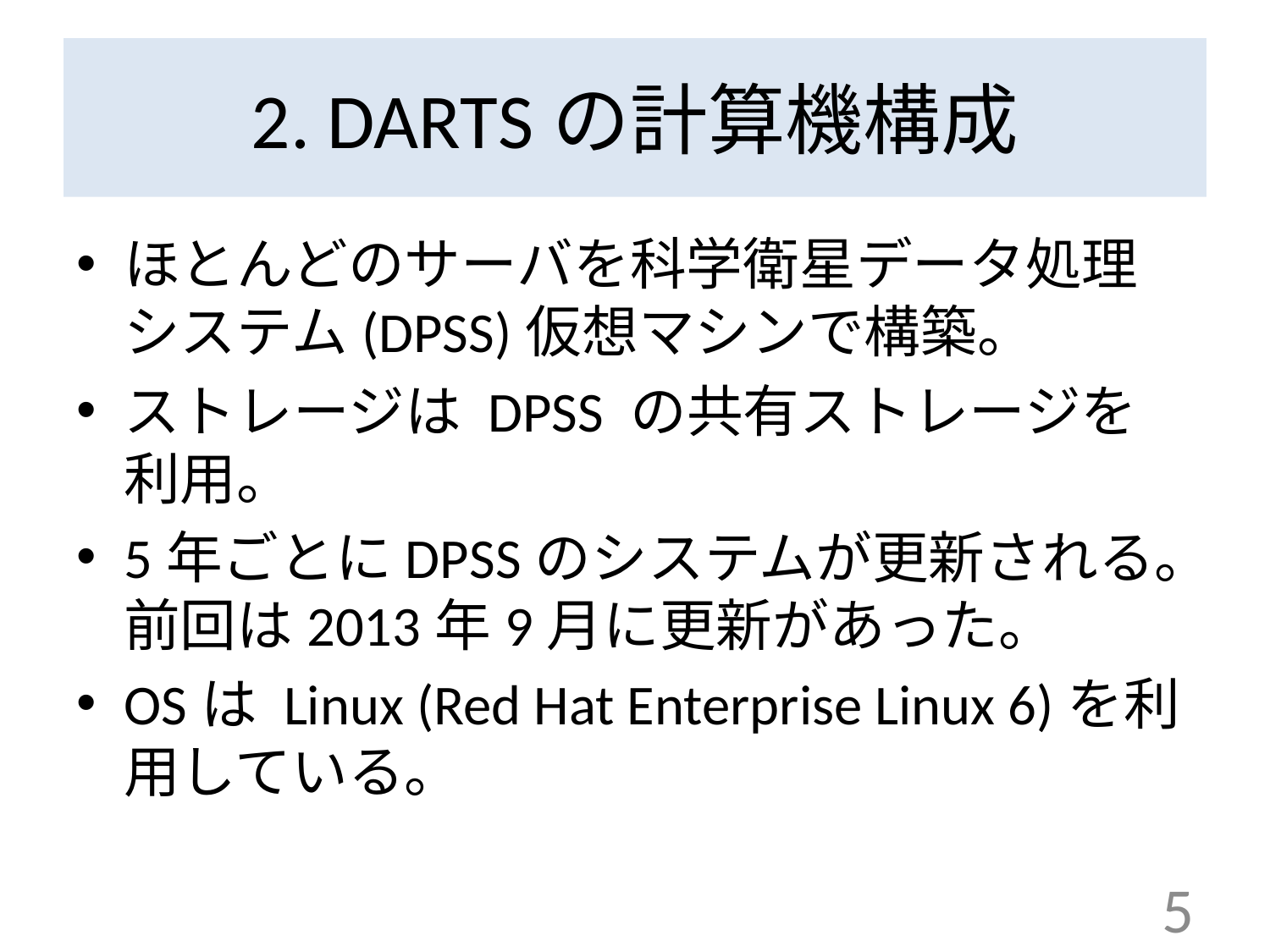

# 2. DARTSの計算機構成
ほとんどのサーバを科学衛星データ処理システム(DPSS)仮想マシンで構築。
ストレージは DPSS の共有ストレージを利用。
5年ごとにDPSSのシステムが更新される。前回は2013年9月に更新があった。
OSは Linux (Red Hat Enterprise Linux 6)を利用している。
5